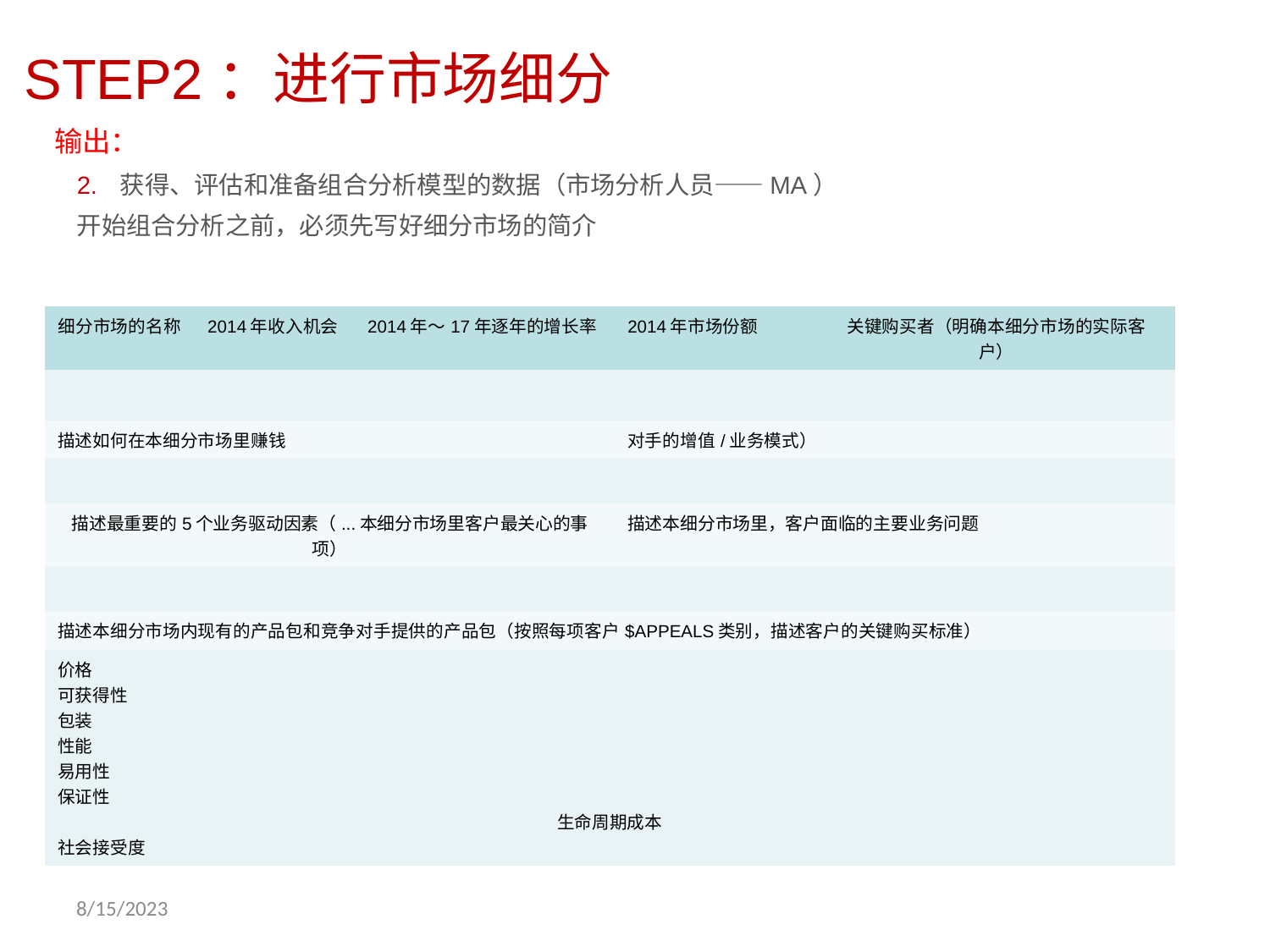

STEP2：进行市场细分
	输出：
2.
获得、评估和准备组合分析模型的数据（市场分析人员——MA）
开始组合分析之前，必须先写好细分市场的简介
| 细分市场的名称 | 2014年收入机会 | 2014年～17年逐年的增长率 | 2014年市场份额 | 关键购买者（明确本细分市场的实际客户） |
| --- | --- | --- | --- | --- |
|  |  |  |  |  |
| 描述如何在本细分市场里赚钱 |  |  | 对手的增值/业务模式） |  |
|  |  |  |  |  |
| 描述最重要的5个业务驱动因素（...本细分市场里客户最关心的事项） |  |  | 描述本细分市场里，客户面临的主要业务问题 |  |
|  |  |  |  |  |
| 描述本细分市场内现有的产品包和竞争对手提供的产品包（按照每项客户$APPEALS类别，描述客户的关键购买标准） |  |  |  |  |
| 价格 可获得性 包装 性能 易用性 保证性 生命周期成本 社会接受度 |  |  |  |  |
8/15/2023